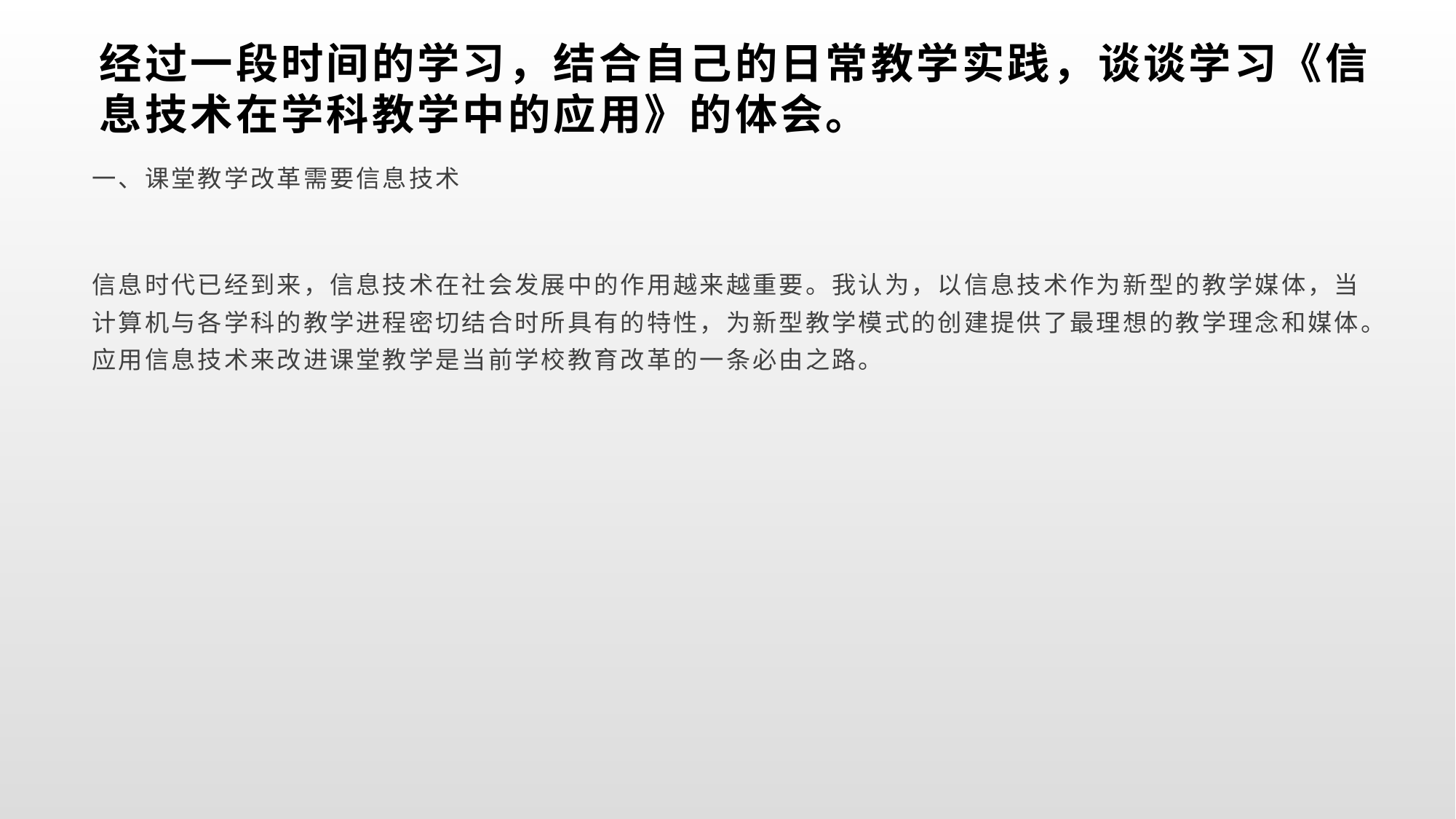

# 经过一段时间的学习，结合自己的日常教学实践，谈谈学习《信息技术在学科教学中的应用》的体会。
一、课堂教学改革需要信息技术

信息时代已经到来，信息技术在社会发展中的作用越来越重要。我认为，以信息技术作为新型的教学媒体，当计算机与各学科的教学进程密切结合时所具有的特性，为新型教学模式的创建提供了最理想的教学理念和媒体。应用信息技术来改进课堂教学是当前学校教育改革的一条必由之路。